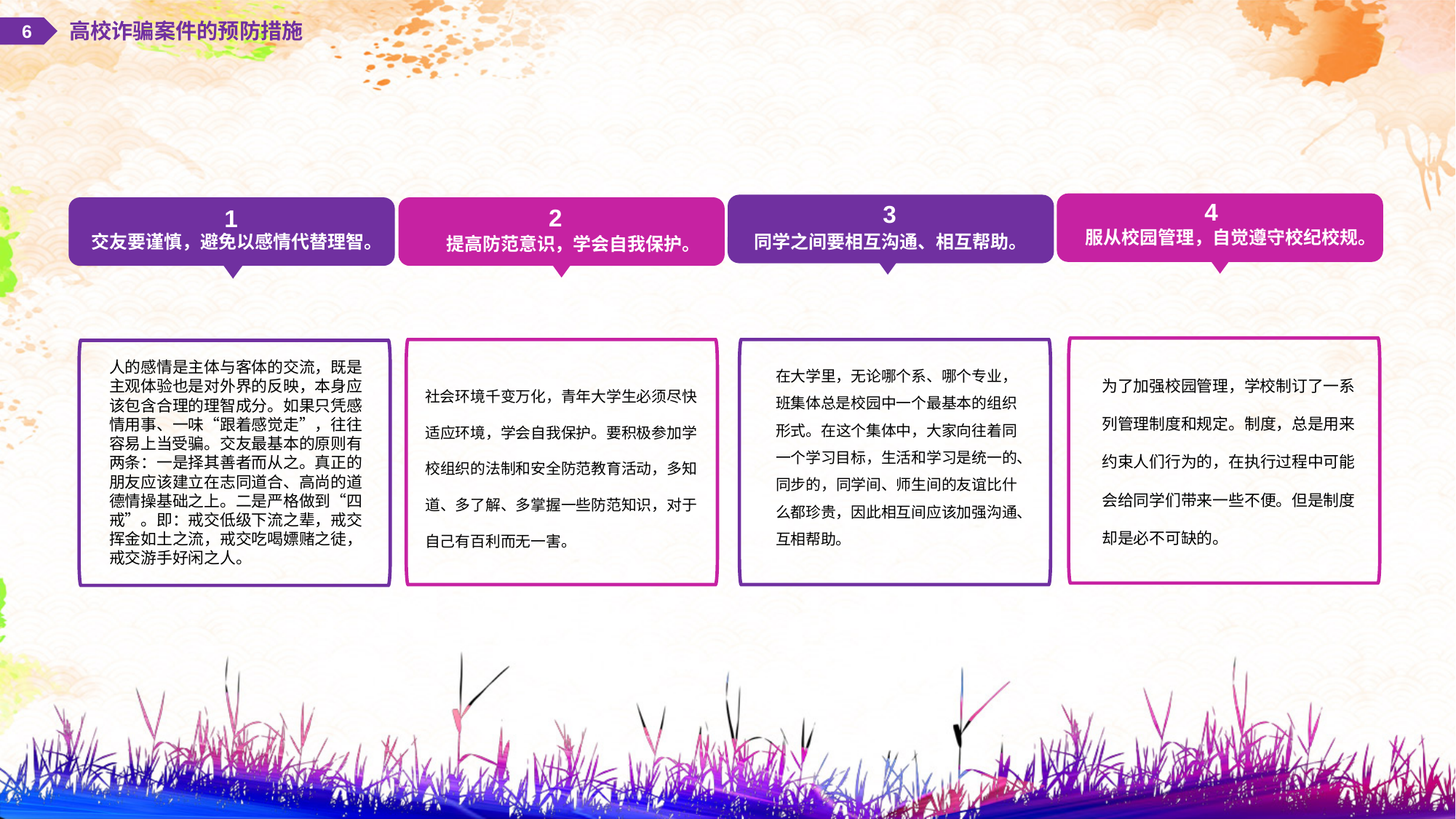

高校诈骗案件的预防措施
6

4

3
2
1
服从校园管理，自觉遵守校纪校规。
同学之间要相互沟通、相互帮助。
交友要谨慎，避免以感情代替理智。
提高防范意识，学会自我保护。

为了加强校园管理，学校制订了一系列管理制度和规定。制度，总是用来约束人们行为的，在执行过程中可能会给同学们带来一些不便。但是制度却是必不可缺的。
人的感情是主体与客体的交流，既是主观体验也是对外界的反映，本身应该包含合理的理智成分。如果只凭感情用事、一味“跟着感觉走”，往往容易上当受骗。交友最基本的原则有两条：一是择其善者而从之。真正的朋友应该建立在志同道合、高尚的道德情操基础之上。二是严格做到“四戒”。即：戒交低级下流之辈，戒交挥金如土之流，戒交吃喝嫖赌之徒，戒交游手好闲之人。
在大学里，无论哪个系、哪个专业，班集体总是校园中一个最基本的组织形式。在这个集体中，大家向往着同一个学习目标，生活和学习是统一的、同步的，同学间、师生间的友谊比什么都珍贵，因此相互间应该加强沟通、互相帮助。
社会环境千变万化，青年大学生必须尽快适应环境，学会自我保护。要积极参加学校组织的法制和安全防范教育活动，多知道、多了解、多掌握一些防范知识，对于自己有百利而无一害。